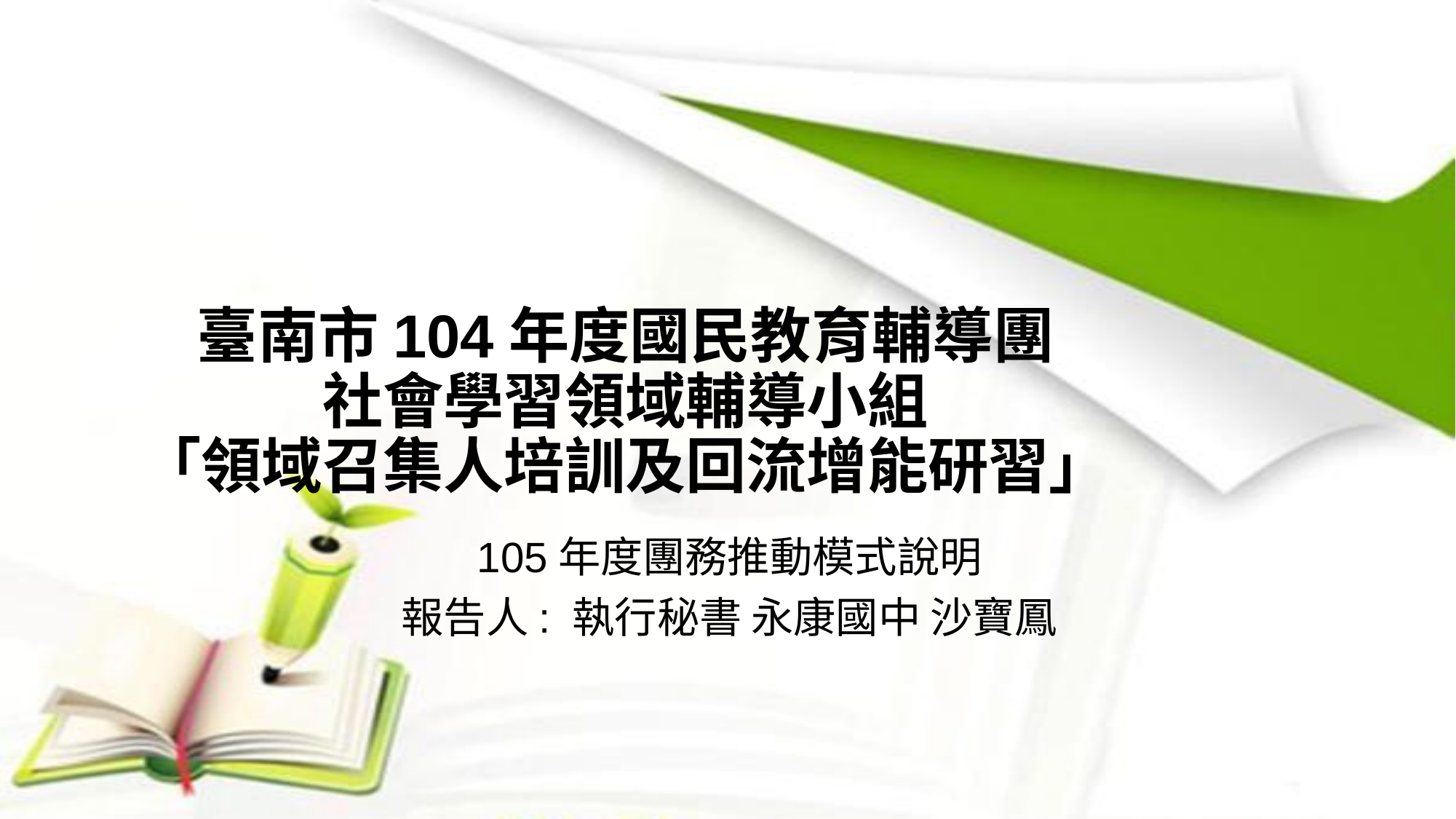

# 臺南市104年度國民教育輔導團 社會學習領域輔導小組 「領域召集人培訓及回流增能研習」
105年度團務推動模式說明
報告人: 執行秘書 永康國中 沙寶鳳